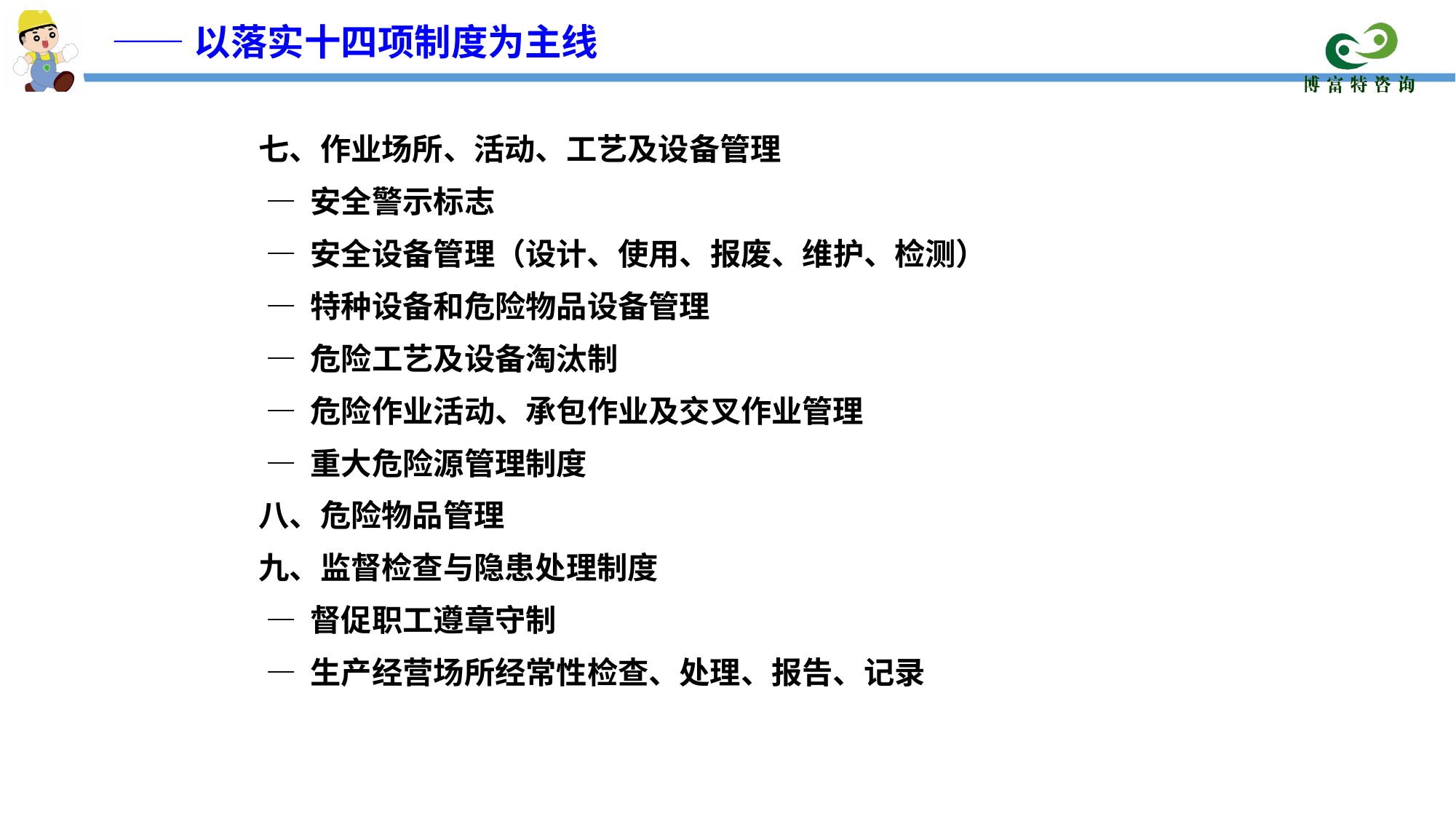

——以落实十四项制度为主线
七、作业场所、活动、工艺及设备管理
 — 安全警示标志
 — 安全设备管理（设计、使用、报废、维护、检测）
 — 特种设备和危险物品设备管理
 — 危险工艺及设备淘汰制
 — 危险作业活动、承包作业及交叉作业管理
 — 重大危险源管理制度
八、危险物品管理
九、监督检查与隐患处理制度
 — 督促职工遵章守制
 — 生产经营场所经常性检查、处理、报告、记录